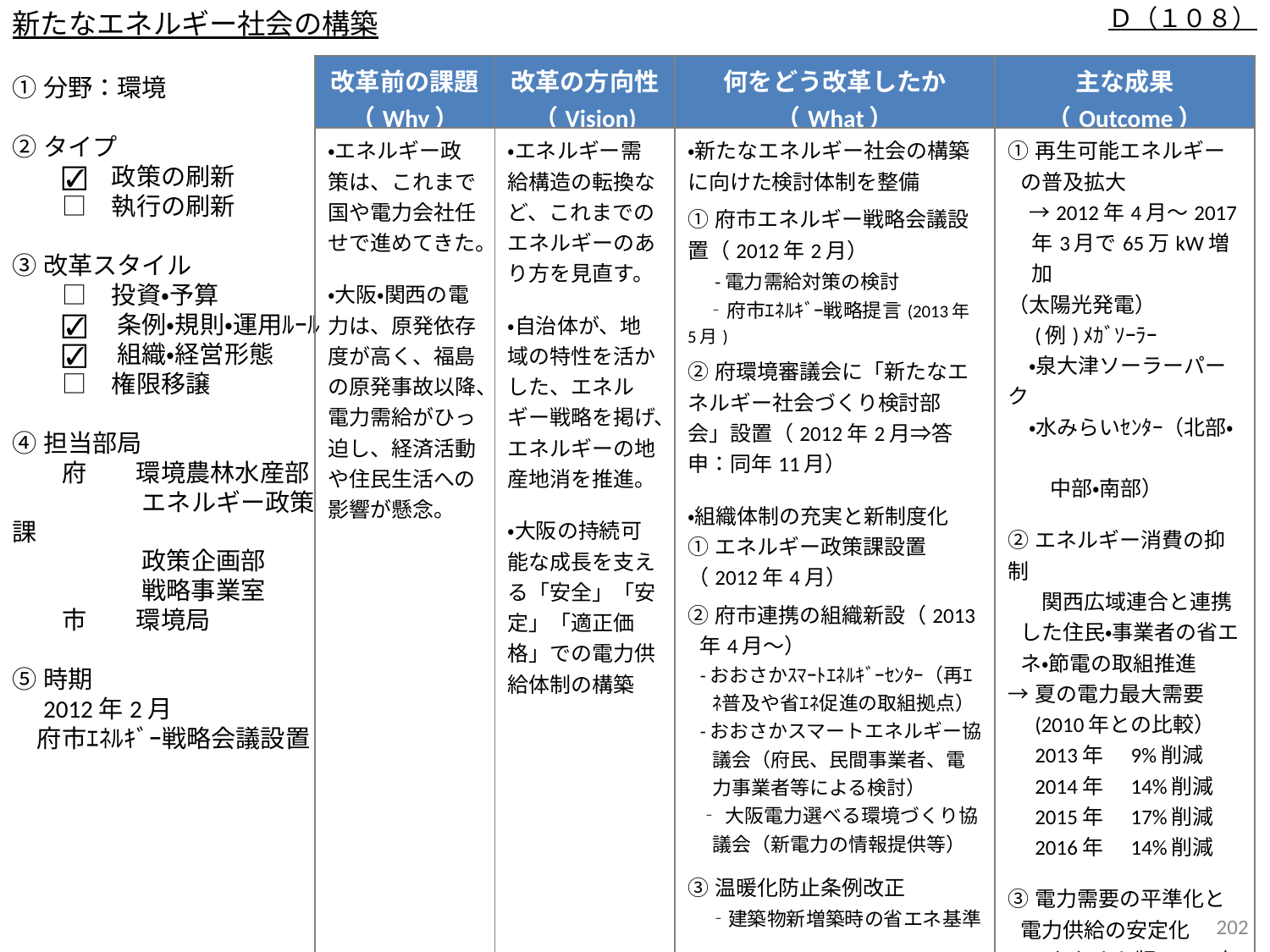

新たなエネルギー社会の構築
Ｄ（１０８）
| 改革前の課題 （Why） | 改革の方向性 （Vision) | 何をどう改革したか （What） | 主な成果 （Outcome） |
| --- | --- | --- | --- |
| ・エネルギー政策は、これまで国や電力会社任せで進めてきた。 ・大阪・関西の電力は、原発依存度が高く、福島の原発事故以降、電力需給がひっ迫し、経済活動や住民生活への影響が懸念。 | ・エネルギー需給構造の転換など、これまでのエネルギーのあり方を見直す。 ・自治体が、地域の特性を活かした、エネルギー戦略を掲げ、エネルギーの地産地消を推進。 ・大阪の持続可能な成長を支える「安全」「安定」「適正価格」での電力供給体制の構築 | ・新たなエネルギー社会の構築に向けた検討体制を整備 ①府市エネルギー戦略会議設置（2012年2月） 　-電力需給対策の検討 　‐府市ｴﾈﾙｷﾞｰ戦略提言(2013年5月) ②府環境審議会に「新たなエネルギー社会づくり検討部会」設置（2012年2月⇒答申：同年11月） ・組織体制の充実と新制度化　 ①エネルギー政策課設置（2012年4月） ②府市連携の組織新設（2013年4月～） -おおさかｽﾏｰﾄｴﾈﾙｷﾞｰｾﾝﾀｰ（再ｴﾈ普及や省ｴﾈ促進の取組拠点） -おおさかスマートエネルギー協議会（府民、民間事業者、電力事業者等による検討） ‐大阪電力選べる環境づくり協議会（新電力の情報提供等） ③温暖化防止条例改正 　‐建築物新増築時の省エネ基準　 　適合義務化 　‐高効率低環境負荷火力発電 　所の設置の届出公表制度創設 （アセス条例対象から除外）　　等 ・「おおさかエネルギー地産地消推進プラン」策定（2014年3月） ⇒2020年度までに150万KW以上創出 | ①再生可能エネルギーの普及拡大 　→2012年4月～2017年3月で65万kW増加 （太陽光発電） 　(例)ﾒｶﾞｿｰﾗｰ 　・泉大津ソーラーパーク 　・水みらいｾﾝﾀｰ（北部・　 　　中部・南部） ②エネルギー消費の抑制 　関西広域連合と連携した住民・事業者の省エネ・節電の取組推進 →夏の電力最大需要 　(2010年との比較） 　2013年　9%削減 　2014年　14%削減 　2015年　17%削減 　2016年　14%削減 ③電力需要の平準化と電力供給の安定化 　→おおさか版BEMS事業者登録制度創設（2014年7月末時点：21事業者登録。2017年3月末時点：20事業者登録） |
①分野：環境

②タイプ
　　☑　政策の刷新
　　□　執行の刷新

③改革スタイル
　　□　投資・予算
　　☑ 　条例・規則・運用ﾙｰﾙ
　　☑ 　組織・経営形態
　　□　権限移譲

④担当部局
　　府　　環境農林水産部
　　　　 　エネルギー政策課
　　　　　 政策企画部
　　　　 　戦略事業室
　　市　　環境局

⑤時期
　2012年2月
　府市ｴﾈﾙｷﾞｰ戦略会議設置
202